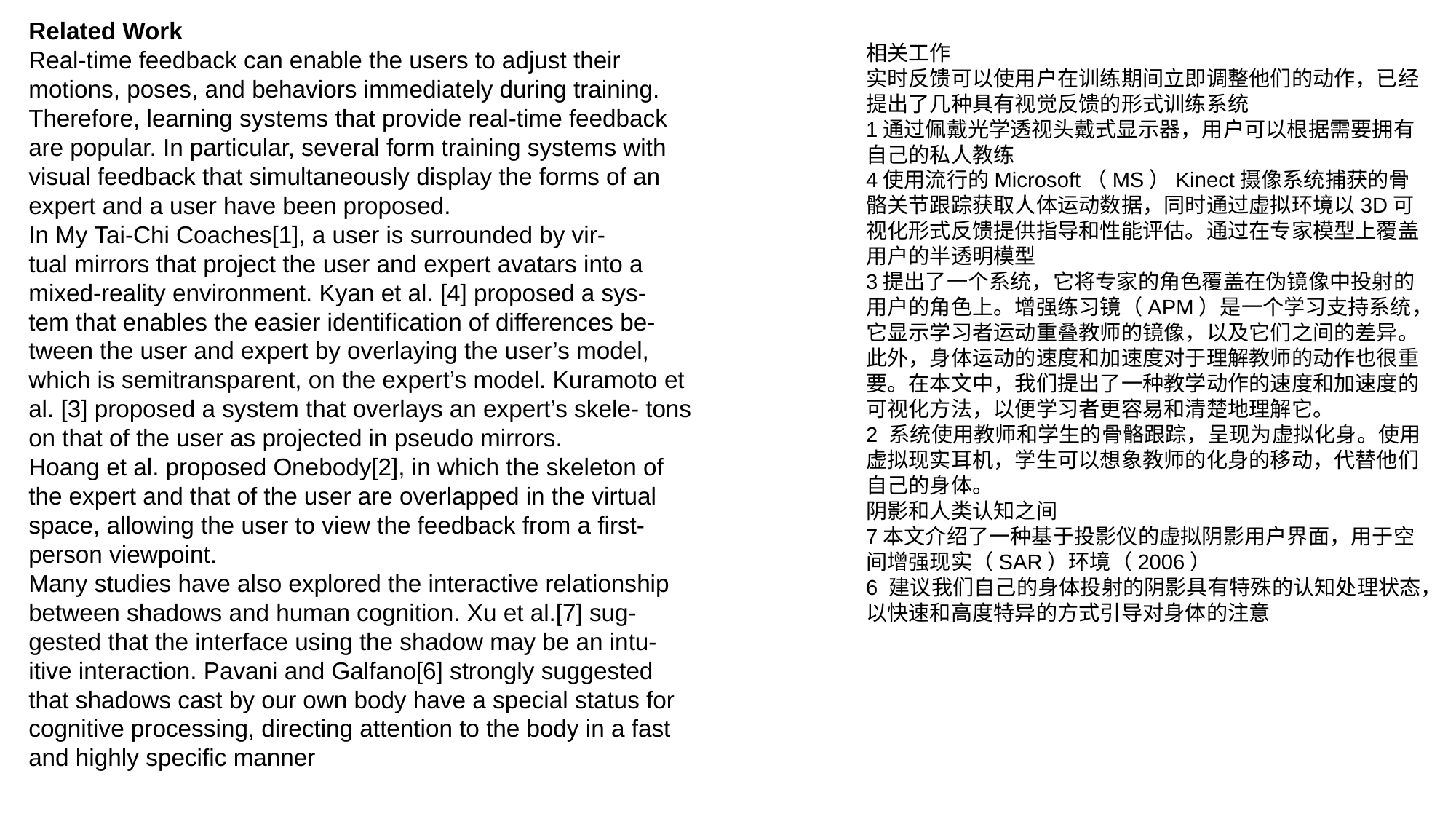

Related Work
Real-time feedback can enable the users to adjust their motions, poses, and behaviors immediately during training. Therefore, learning systems that provide real-time feedback are popular. In particular, several form training systems with visual feedback that simultaneously display the forms of an expert and a user have been proposed.
In My Tai-Chi Coaches[1], a user is surrounded by vir-
tual mirrors that project the user and expert avatars into a mixed-reality environment. Kyan et al. [4] proposed a sys- tem that enables the easier identification of differences be- tween the user and expert by overlaying the user’s model, which is semitransparent, on the expert’s model. Kuramoto et al. [3] proposed a system that overlays an expert’s skele- tons on that of the user as projected in pseudo mirrors.
Hoang et al. proposed Onebody[2], in which the skeleton of the expert and that of the user are overlapped in the virtual space, allowing the user to view the feedback from a first- person viewpoint.
Many studies have also explored the interactive relationship
between shadows and human cognition. Xu et al.[7] sug- gested that the interface using the shadow may be an intu- itive interaction. Pavani and Galfano[6] strongly suggested that shadows cast by our own body have a special status for cognitive processing, directing attention to the body in a fast and highly specific manner

相关工作
实时反馈可以使用户在训练期间立即调整他们的动作，已经提出了几种具有视觉反馈的形式训练系统
1通过佩戴光学透视头戴式显示器，用户可以根据需要拥有自己的私人教练
4使用流行的Microsoft（MS）Kinect摄像系统捕获的骨骼关节跟踪获取人体运动数据，同时通过虚拟环境以3D可视化形式反馈提供指导和性能评估。通过在专家模型上覆盖用户的半透明模型
3提出了一个系统，它将专家的角色覆盖在伪镜像中投射的用户的角色上。增强练习镜（APM）是一个学习支持系统，它显示学习者运动重叠教师的镜像，以及它们之间的差异。此外，身体运动的速度和加速度对于理解教师的动作也很重要。在本文中，我们提出了一种教学动作的速度和加速度的可视化方法，以便学习者更容易和清楚地理解它。
2 系统使用教师和学生的骨骼跟踪，呈现为虚拟化身。使用虚拟现实耳机，学生可以想象教师的化身的移动，代替他们自己的身体。
阴影和人类认知之间
7本文介绍了一种基于投影仪的虚拟阴影用户界面，用于空间增强现实（SAR）环境（2006）
6 建议我们自己的身体投射的阴影具有特殊的认知处理状态，以快速和高度特异的方式引导对身体的注意